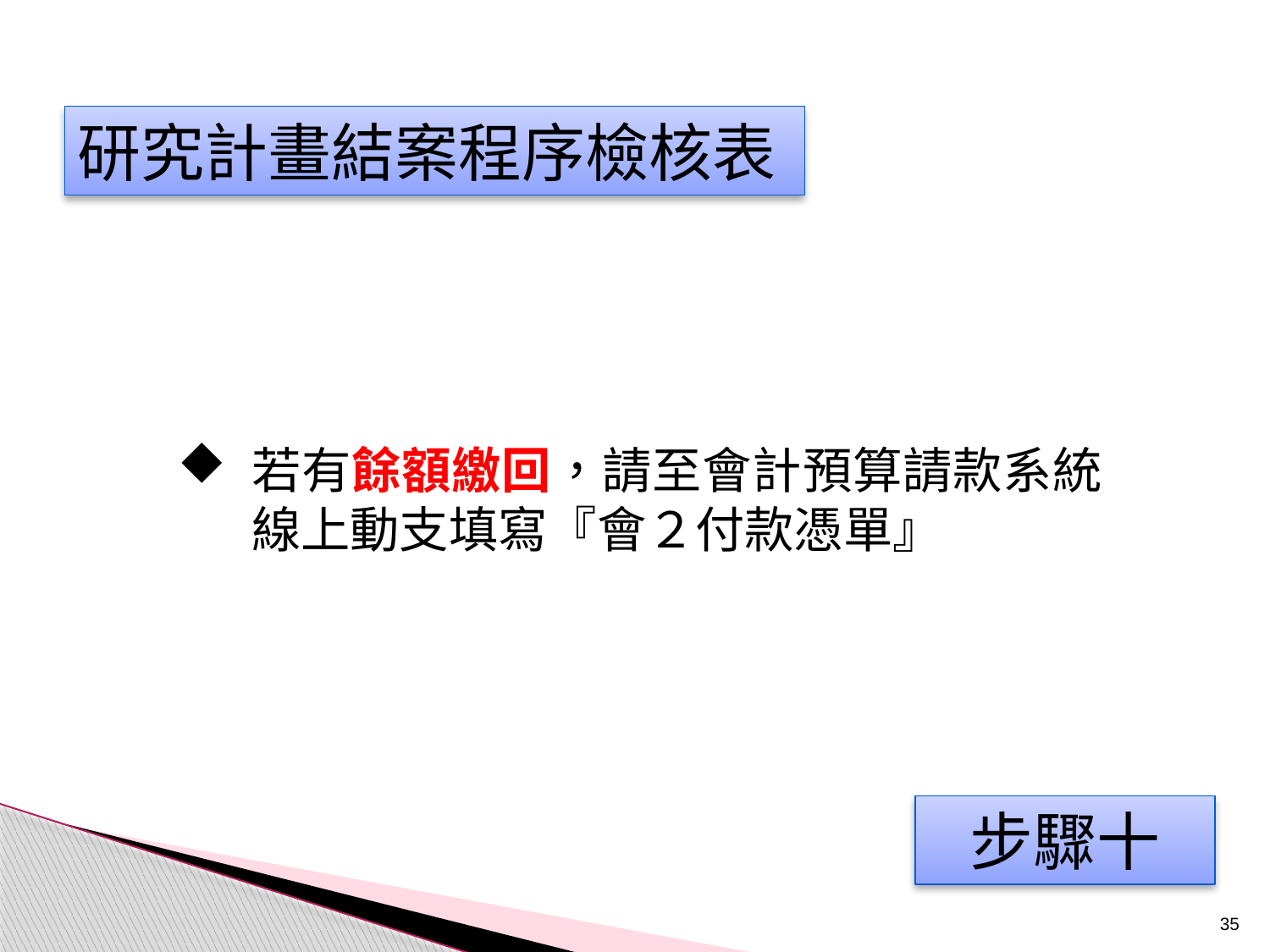

研究計畫結案程序檢核表
若有餘額繳回，請至會計預算請款系統線上動支填寫『會２付款憑單』
步驟十
35